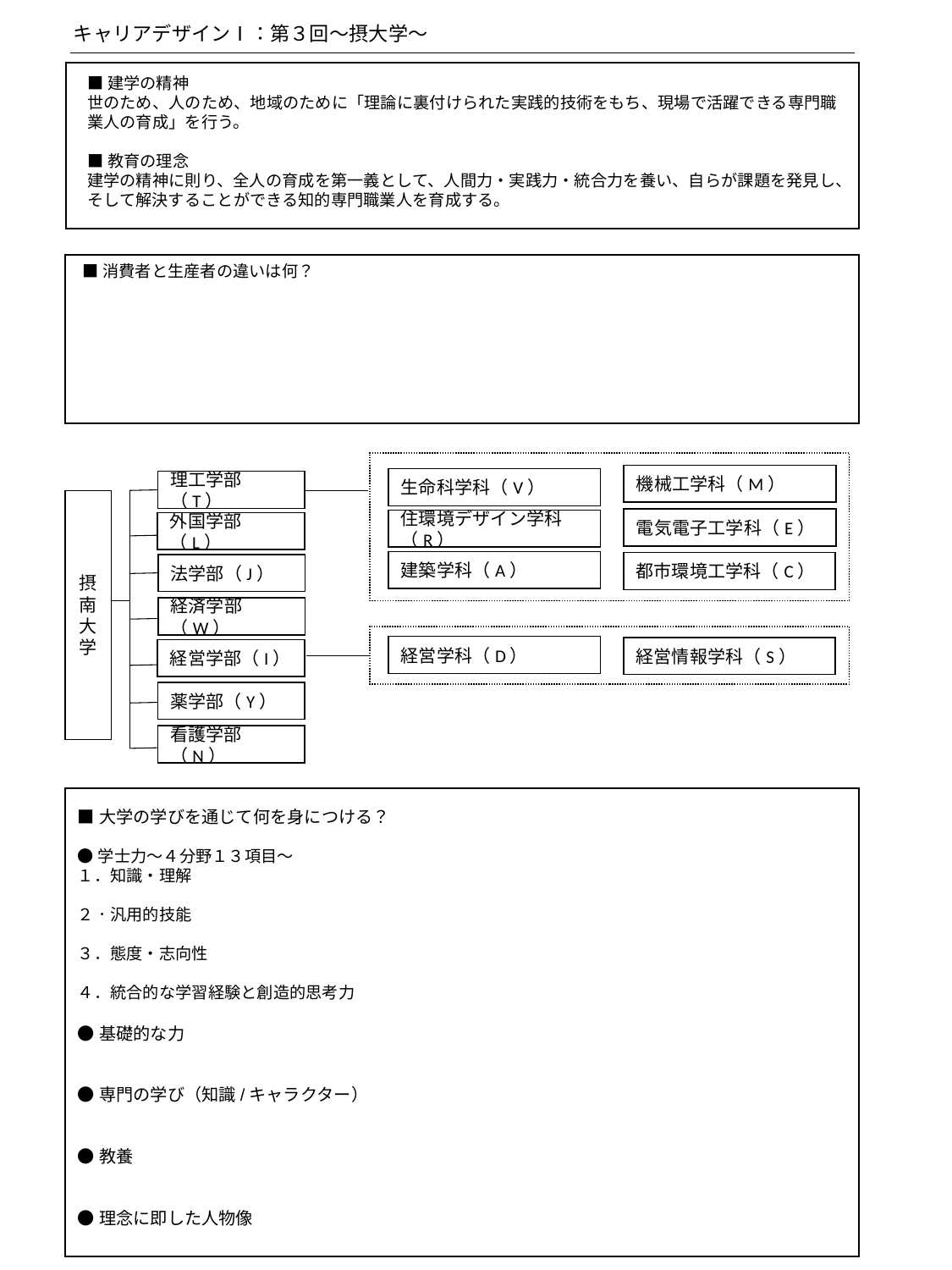

# キャリアデザインⅠ：第３回～摂大学～

■建学の精神
世のため、人のため、地域のために「理論に裏付けられた実践的技術をもち、現場で活躍できる専門職業人の育成」を行う。

■教育の理念
建学の精神に則り、全人の育成を第一義として、人間力・実践力・統合力を養い、自らが課題を発見し、そして解決することができる知的専門職業人を育成する。
■消費者と生産者の違いは何？

機械工学科（M）
生命科学科（V）
理工学部（T）
摂南大学
電気電子工学科（E）
住環境デザイン学科（R）
外国学部（L）
建築学科（A）
都市環境工学科（C）
法学部（J）
経済学部（W）

経営学科（D）
経営情報学科（S）
経営学部（I）
薬学部（Y）
看護学部（N）

■大学の学びを通じて何を身につける？

●学士力～４分野１３項目～
１．知識・理解

２．汎用的技能

３．態度・志向性

４．統合的な学習経験と創造的思考力

●基礎的な力

●専門の学び（知識/キャラクター）

●教養

●理念に即した人物像